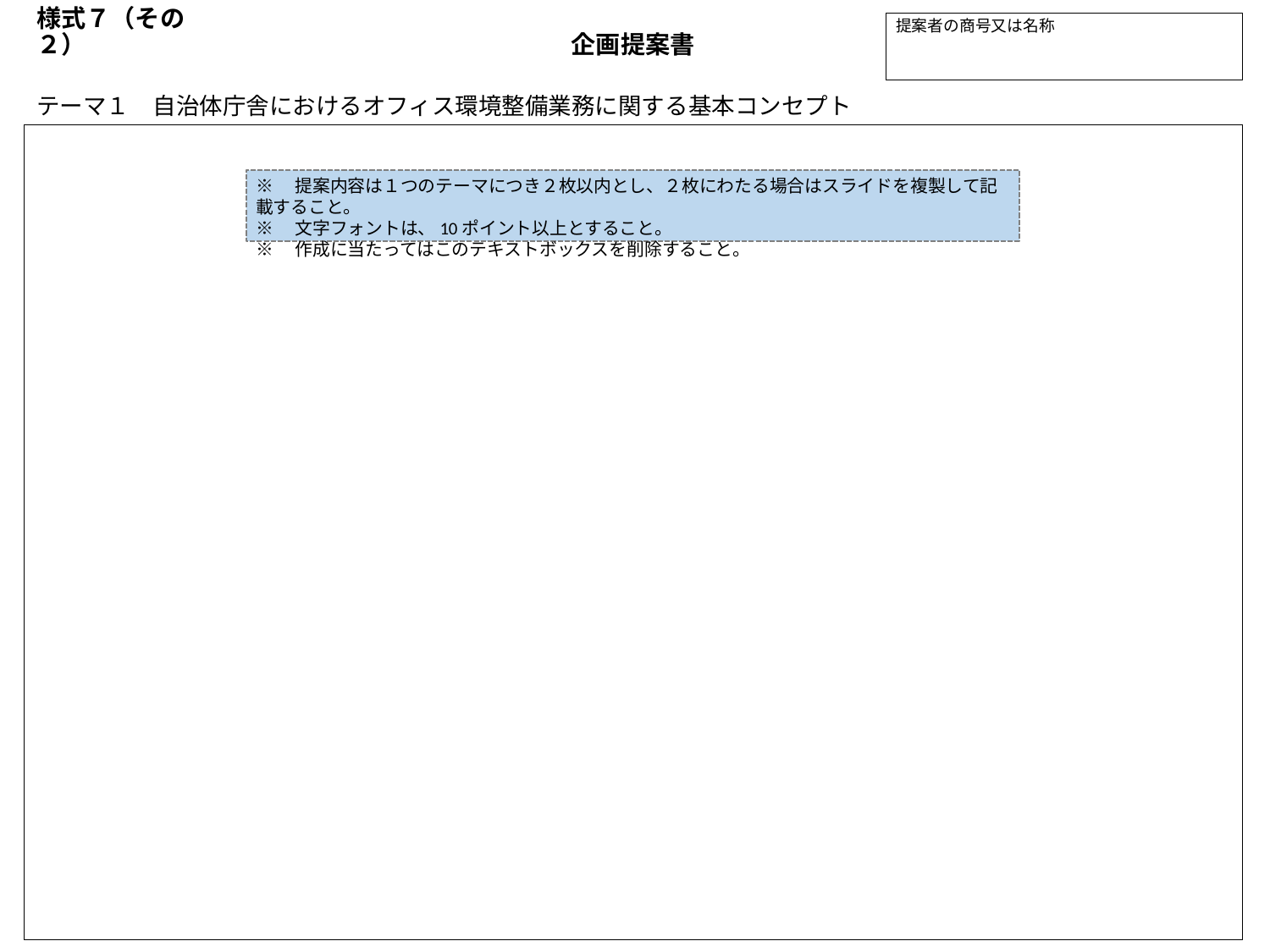

提案者の商号又は名称

様式７（その２）
企画提案書
# テーマ１　自治体庁舎におけるオフィス環境整備業務に関する基本コンセプト

※　提案内容は１つのテーマにつき２枚以内とし、２枚にわたる場合はスライドを複製して記載すること。
※　文字フォントは、10ポイント以上とすること。
※　作成に当たってはこのテキストボックスを削除すること。